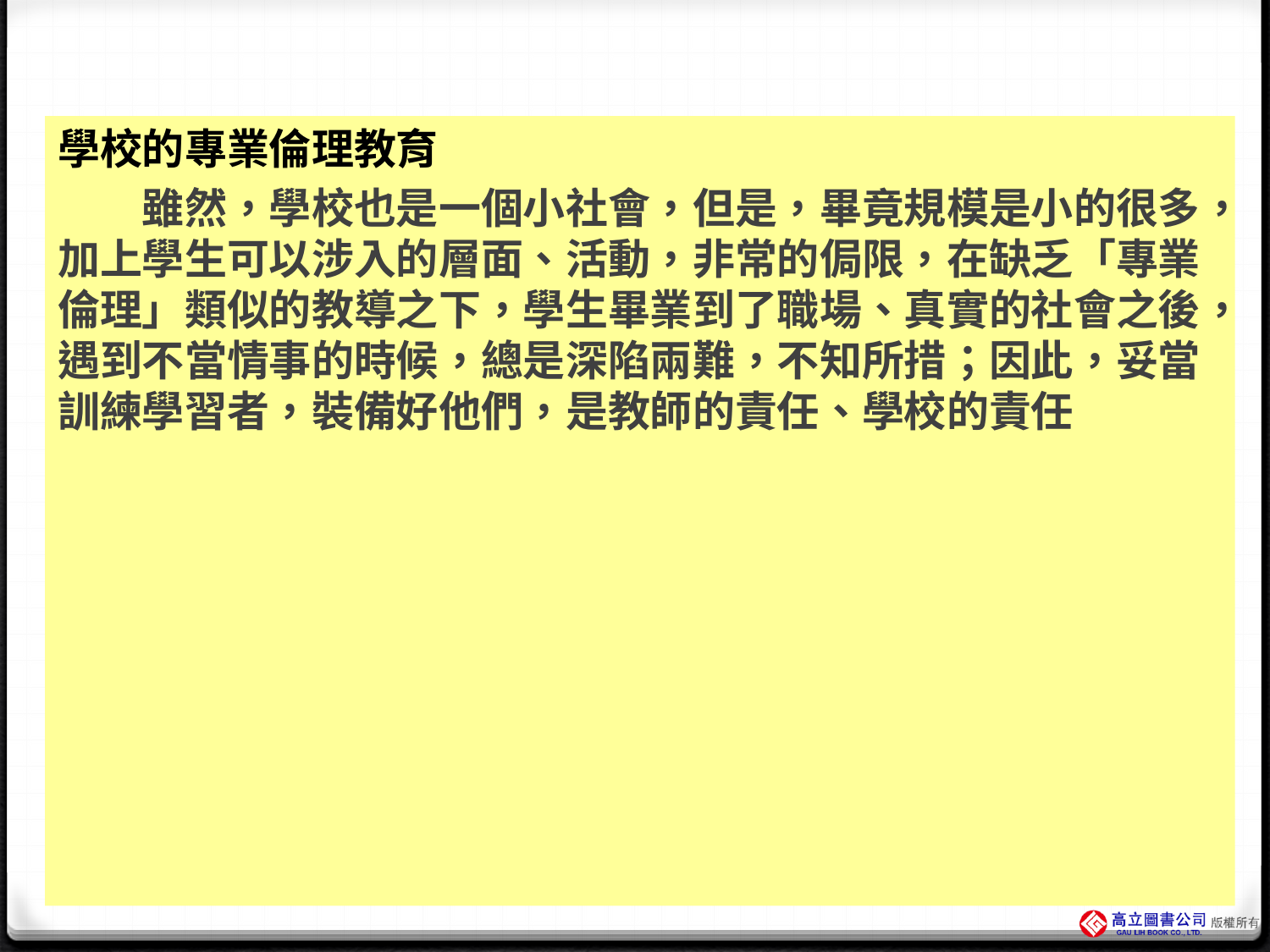

#
學校的專業倫理教育
　　雖然，學校也是一個小社會，但是，畢竟規模是小的很多，加上學生可以涉入的層面、活動，非常的侷限，在缺乏「專業倫理」類似的教導之下，學生畢業到了職場、真實的社會之後，遇到不當情事的時候，總是深陷兩難，不知所措；因此，妥當訓練學習者，裝備好他們，是教師的責任、學校的責任